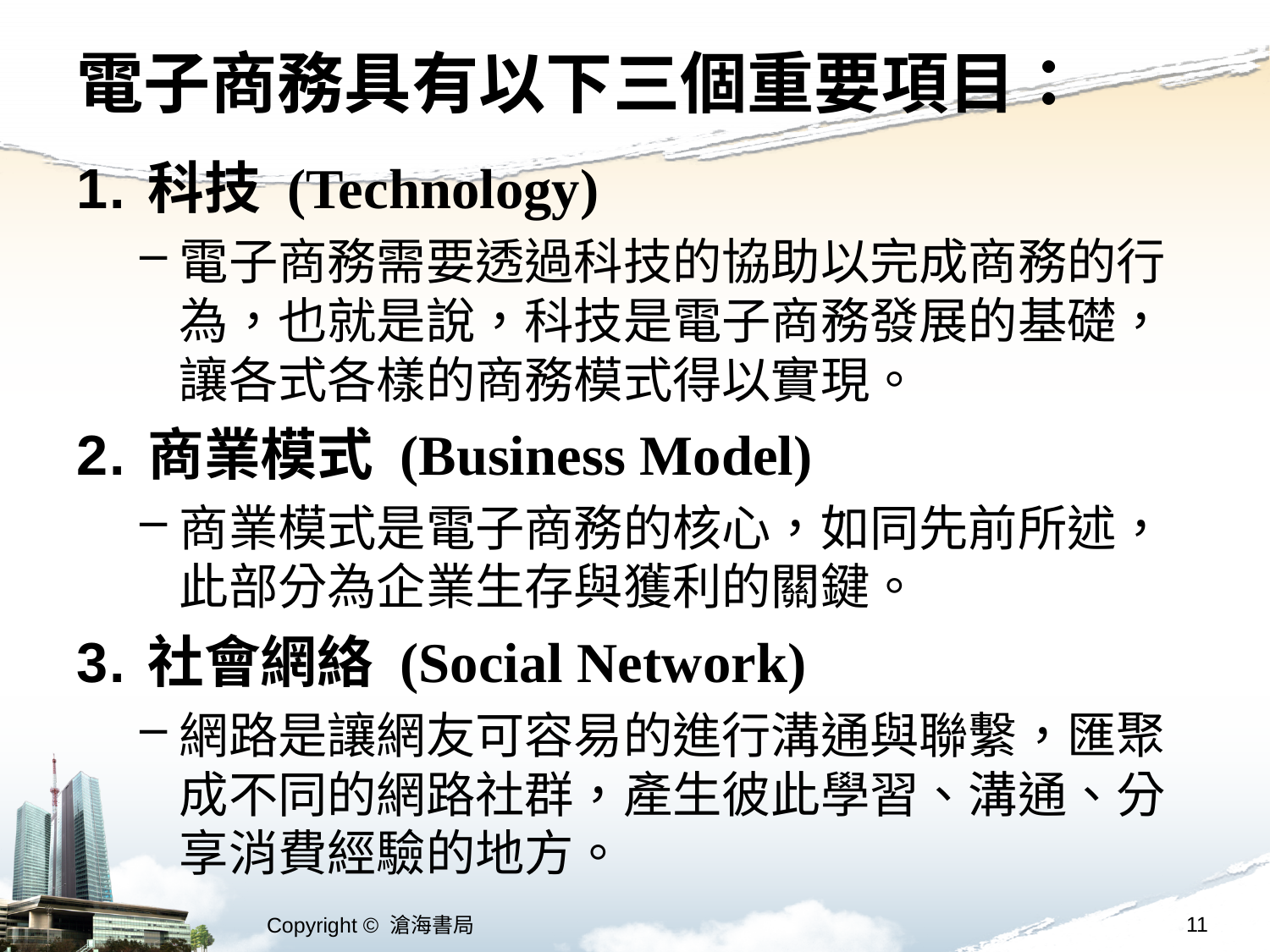

# 電子商務具有以下三個重要項目：
科技 (Technology)
電子商務需要透過科技的協助以完成商務的行為，也就是說，科技是電子商務發展的基礎，讓各式各樣的商務模式得以實現。
商業模式 (Business Model)
商業模式是電子商務的核心，如同先前所述，此部分為企業生存與獲利的關鍵。
社會網絡 (Social Network)
網路是讓網友可容易的進行溝通與聯繫，匯聚成不同的網路社群，產生彼此學習、溝通、分享消費經驗的地方。
11
Copyright © 滄海書局